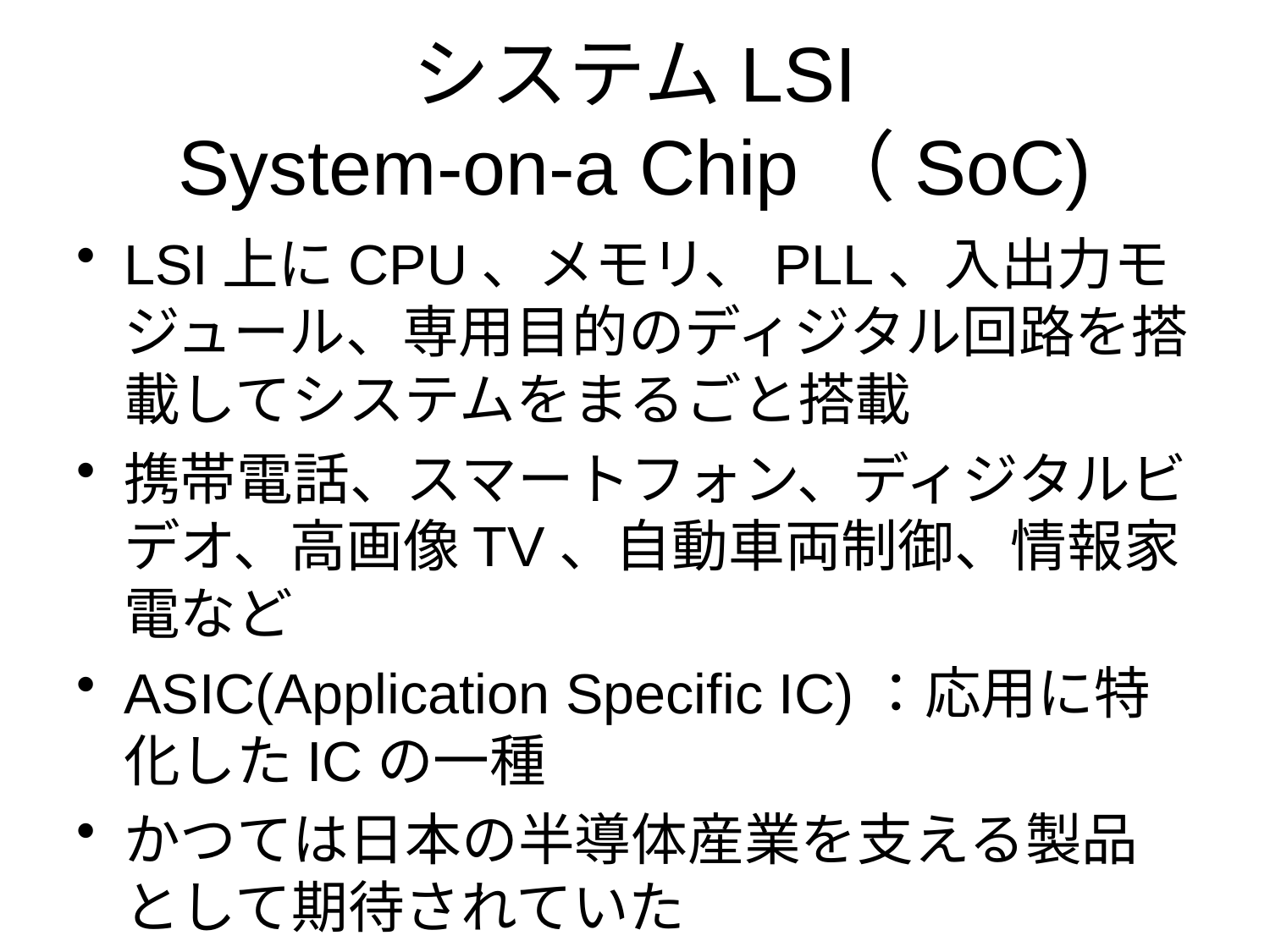

# システムLSI System-on-a Chip（SoC)
LSI上にCPU、メモリ、PLL、入出力モジュール、専用目的のディジタル回路を搭載してシステムをまるごと搭載
携帯電話、スマートフォン、ディジタルビデオ、高画像TV、自動車両制御、情報家電など
ASIC(Application Specific IC)：応用に特化したICの一種
かつては日本の半導体産業を支える製品として期待されていた